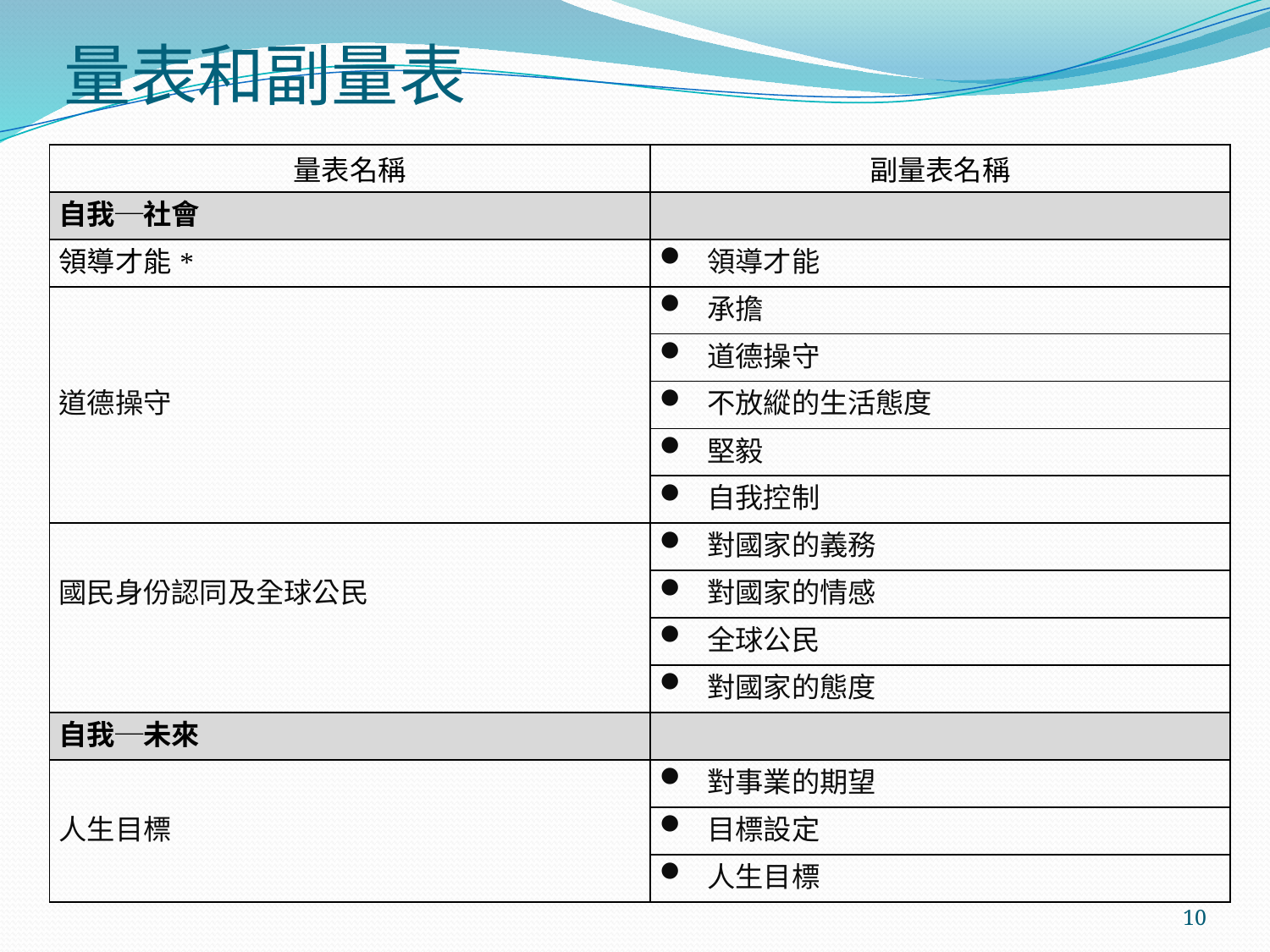

# 量表和副量表
| 量表名稱 | 副量表名稱 |
| --- | --- |
| 自我─社會 |  |
| 領導才能\* | 領導才能 |
|  | 承擔 |
|  | 道德操守 |
| 道德操守 | 不放縱的生活態度 |
|  | 堅毅 |
|  | 自我控制 |
|  | 對國家的義務 |
| 國民身份認同及全球公民 | 對國家的情感 |
|  | 全球公民 |
|  | 對國家的態度 |
| 自我─未來 |  |
|  | 對事業的期望 |
| 人生目標 | 目標設定 |
|  | 人生目標 |
10